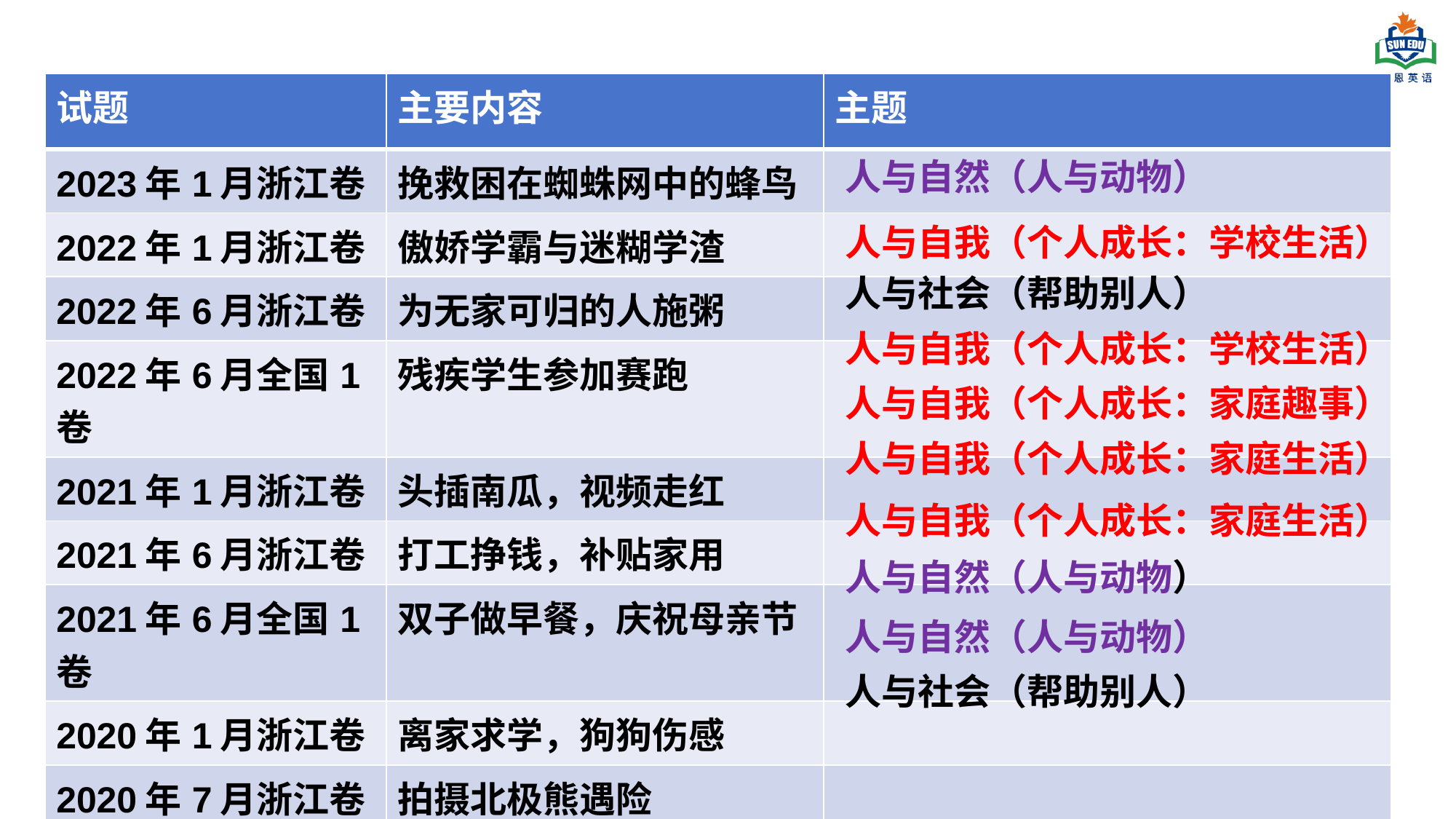

| 试题 | 主要内容 | 主题 |
| --- | --- | --- |
| 2023年1月浙江卷 | 挽救困在蜘蛛网中的蜂鸟 |  |
| 2022年1月浙江卷 | 傲娇学霸与迷糊学渣 |  |
| 2022年6月浙江卷 | 为无家可归的人施粥 |  |
| 2022年6月全国1卷 | 残疾学生参加赛跑 |  |
| 2021年1月浙江卷 | 头插南瓜，视频走红 |  |
| 2021年6月浙江卷 | 打工挣钱，补贴家用 |  |
| 2021年6月全国1卷 | 双子做早餐，庆祝母亲节 |  |
| 2020年1月浙江卷 | 离家求学，狗狗伤感 |  |
| 2020年7月浙江卷 | 拍摄北极熊遇险 |  |
| 2020年7月全国1卷 | 制作爆米花，救助穷人 |  |
人与自然（人与动物）
人与自我（个人成长：学校生活）
人与社会（帮助别人）
人与自我（个人成长：学校生活）
人与自我（个人成长：家庭趣事）
人与自我（个人成长：家庭生活）
人与自我（个人成长：家庭生活）
人与自然（人与动物）
人与自然（人与动物）
人与社会（帮助别人）